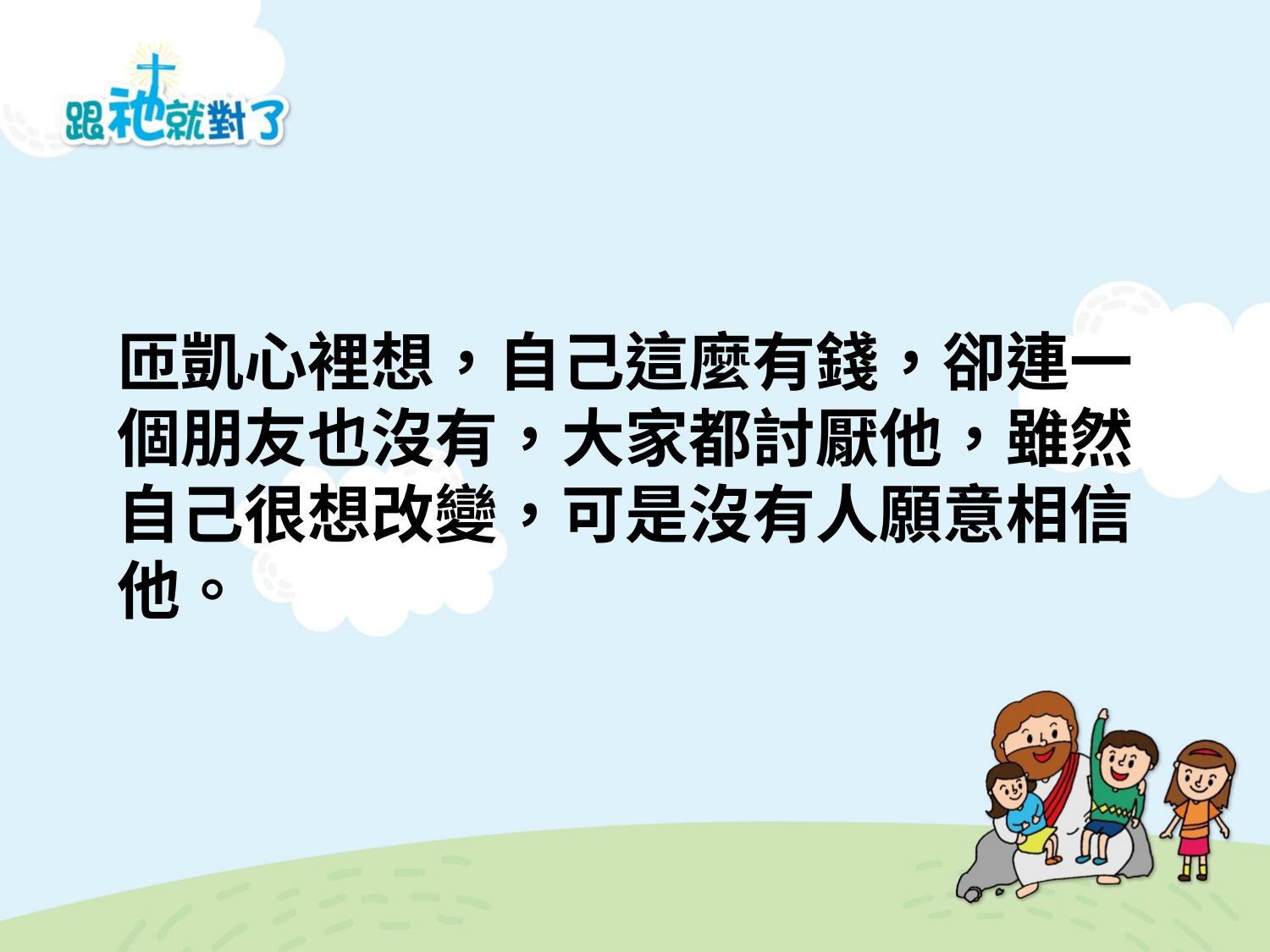

匝凱心裡想，自己這麼有錢，卻連一個朋友也沒有，大家都討厭他，雖然自己很想改變，可是沒有人願意相信他。